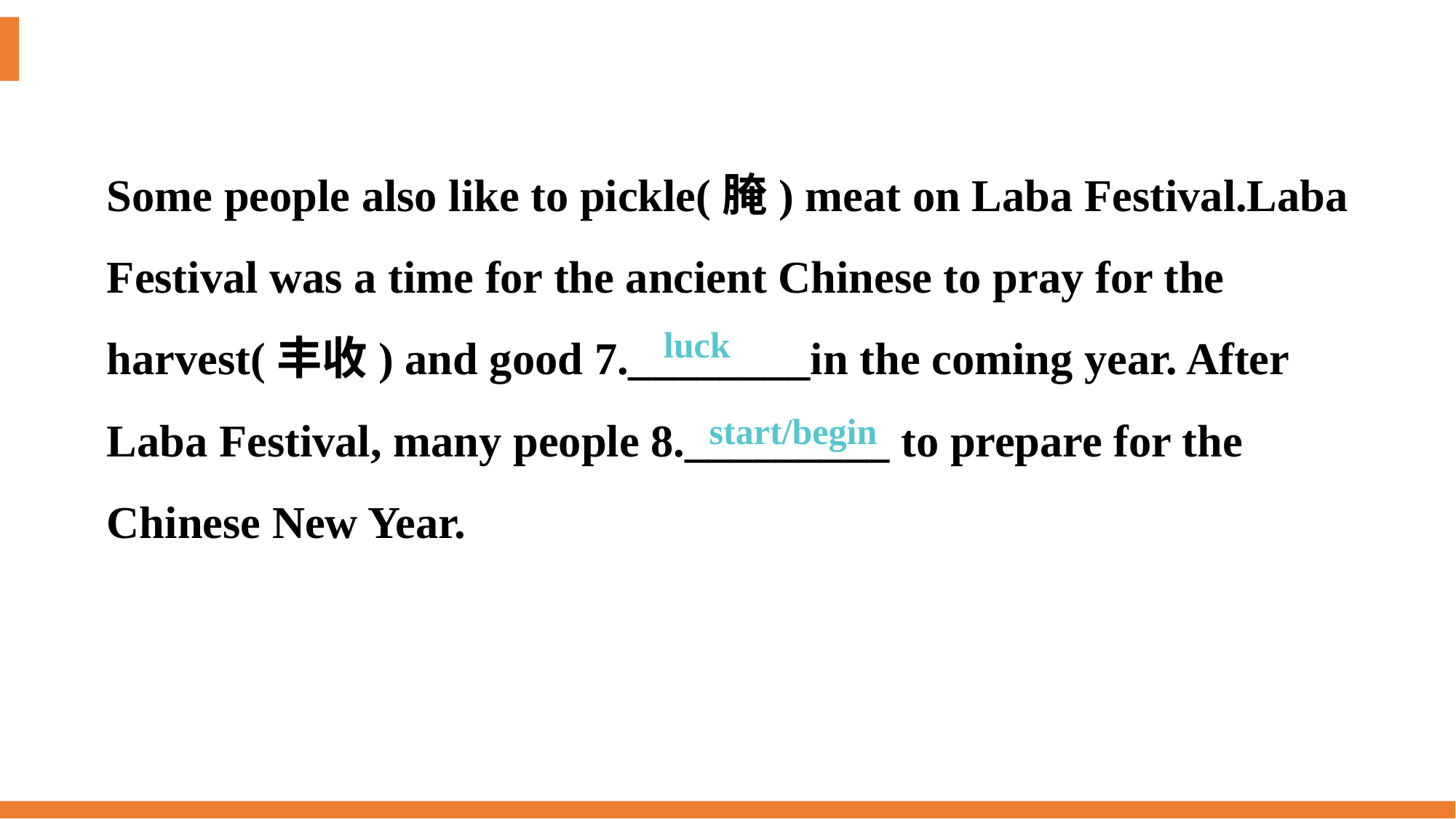

Some people also like to pickle(腌) meat on Laba Festival.Laba Festival was a time for the ancient Chinese to pray for the harvest(丰收) and good 7.________in the coming year. After Laba Festival, many people 8._________ to prepare for the Chinese New Year.
luck
start/begin